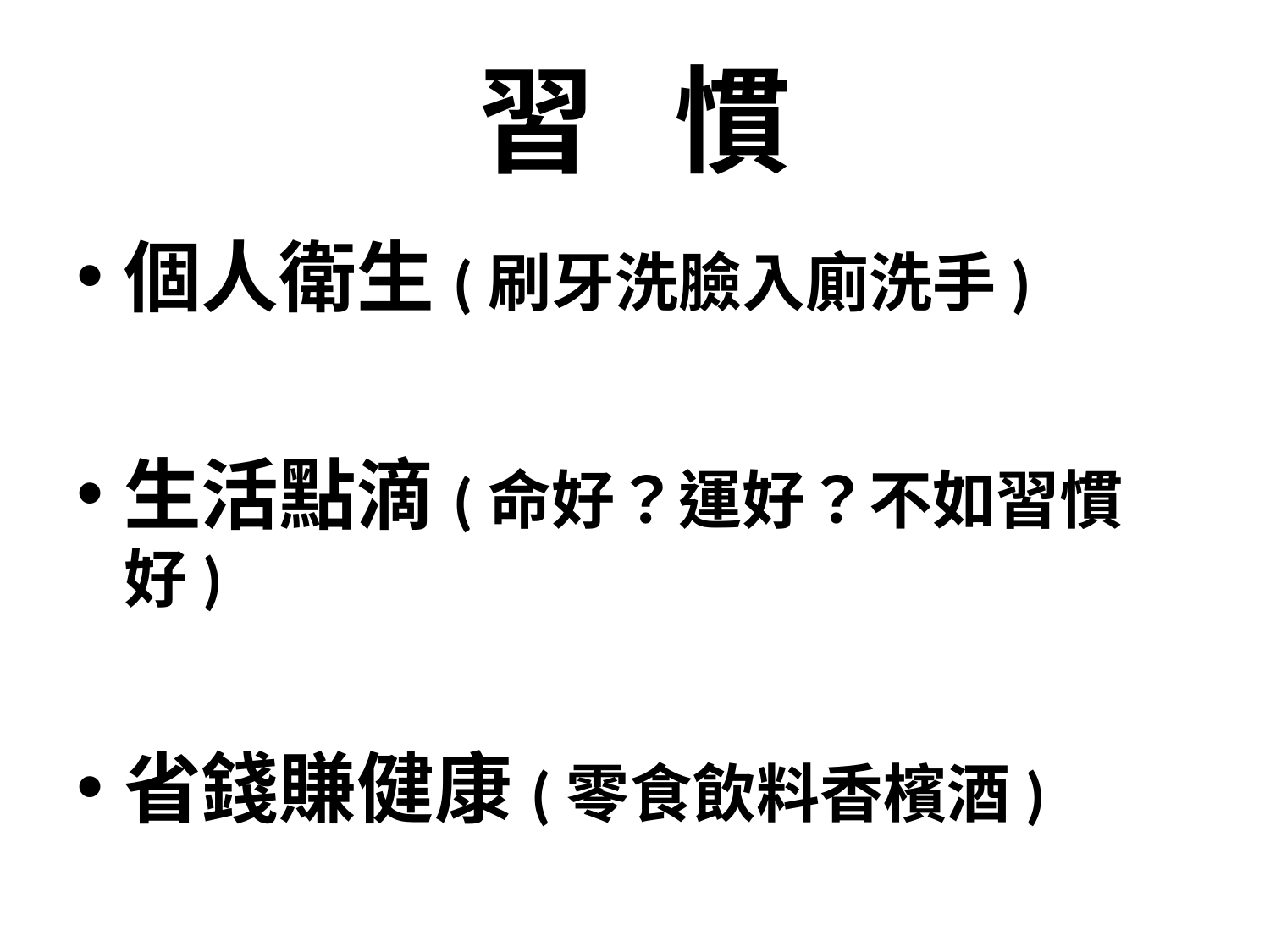

# 習   慣
個人衛生(刷牙洗臉入廁洗手)

生活點滴(命好？運好？不如習慣好)

省錢賺健康(零食飲料香檳酒)